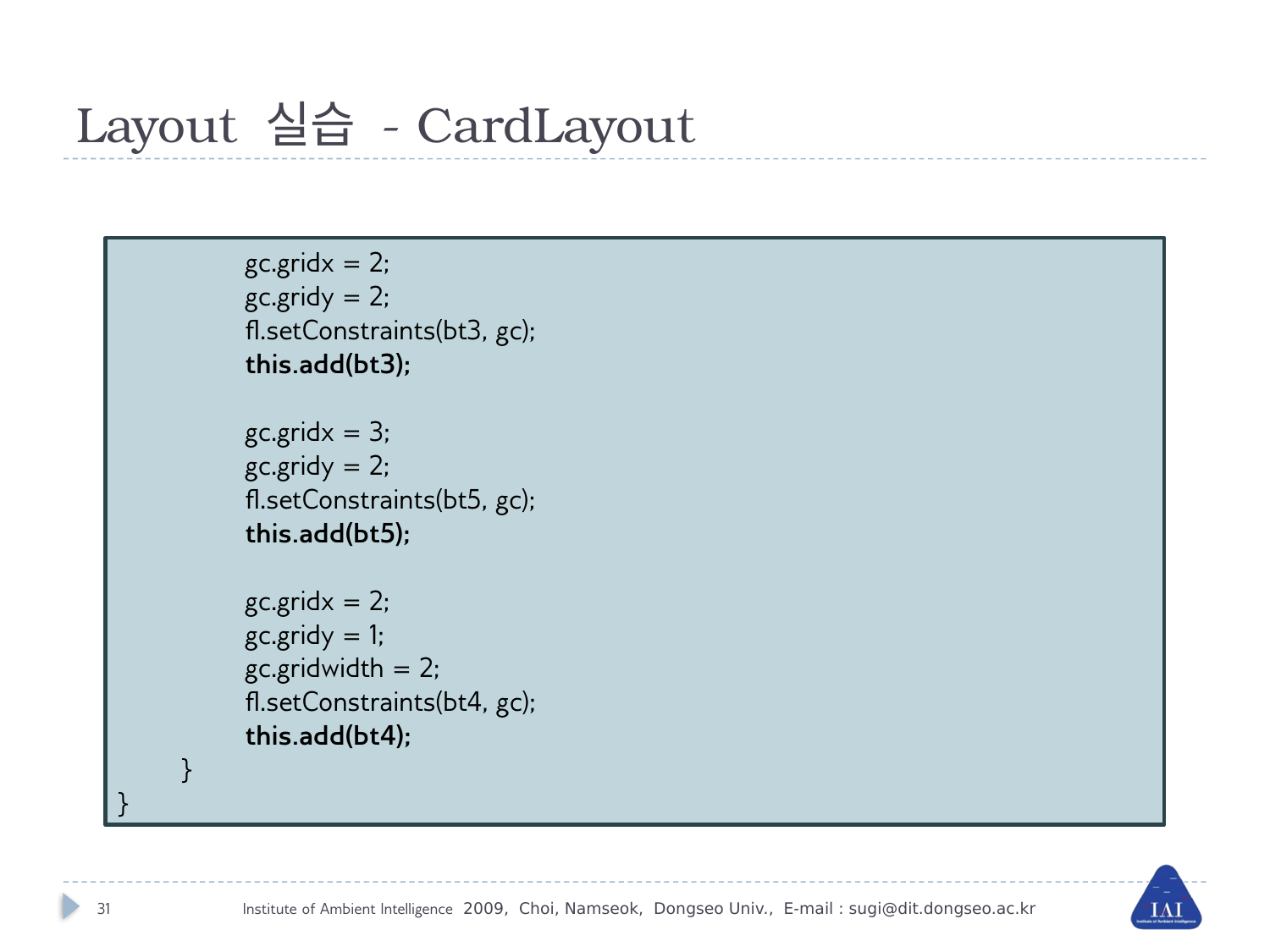

# Layout 실습 - CardLayout

gc.gridx = 2;
gc.gridy = 2;
fl.setConstraints(bt3, gc);
this.add(bt3);

gc.gridx = 3;
gc.gridy = 2;
fl.setConstraints(bt5, gc);
this.add(bt5);

gc.gridx = 2;
gc.gridy = 1;
gc.gridwidth = 2;
fl.setConstraints(bt4, gc);
this.add(bt4);
}
}